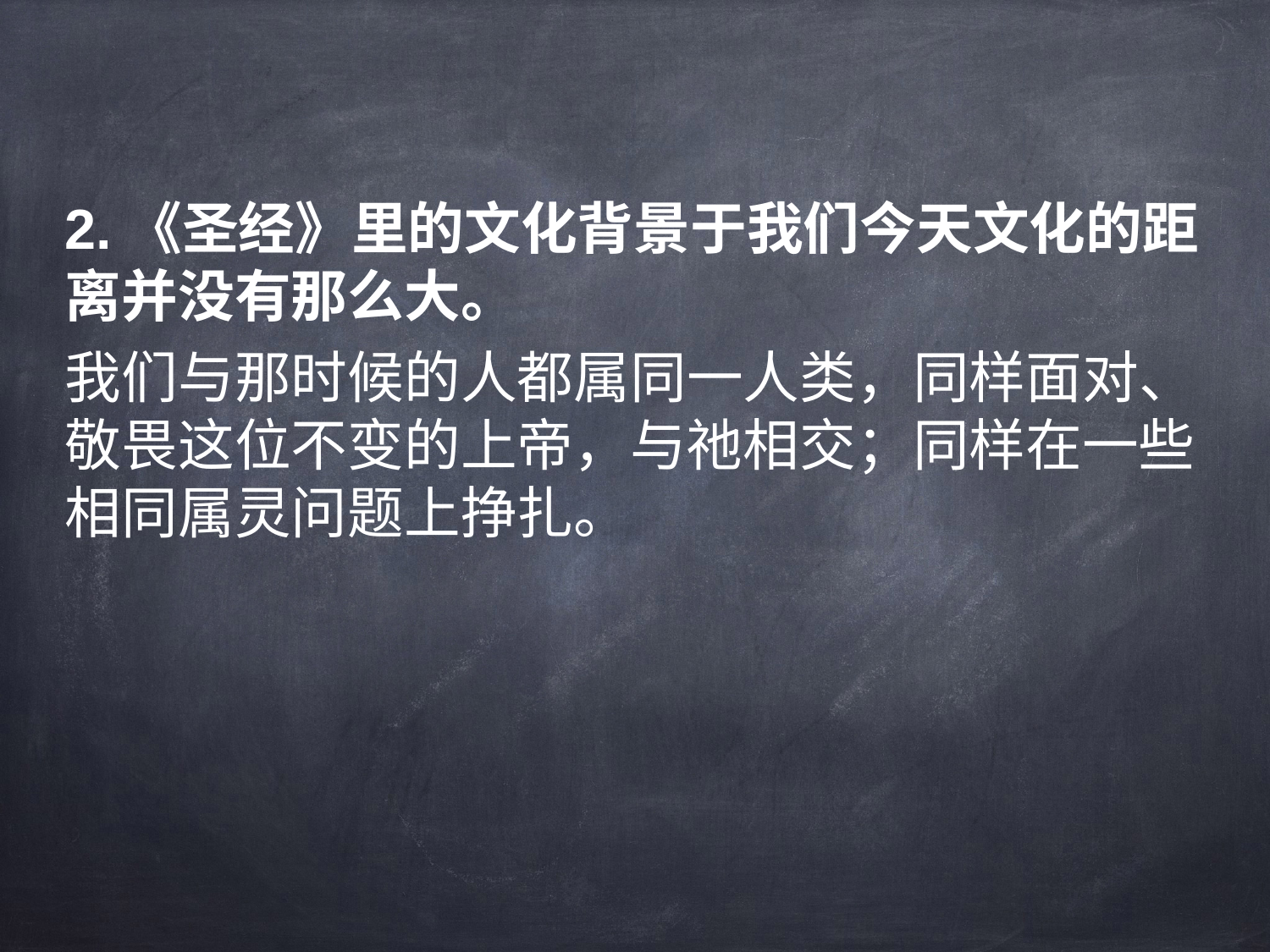

2.《圣经》里的文化背景于我们今天文化的距离并没有那么大。
我们与那时候的人都属同一人类，同样面对、敬畏这位不变的上帝，与祂相交；同样在一些相同属灵问题上挣扎。